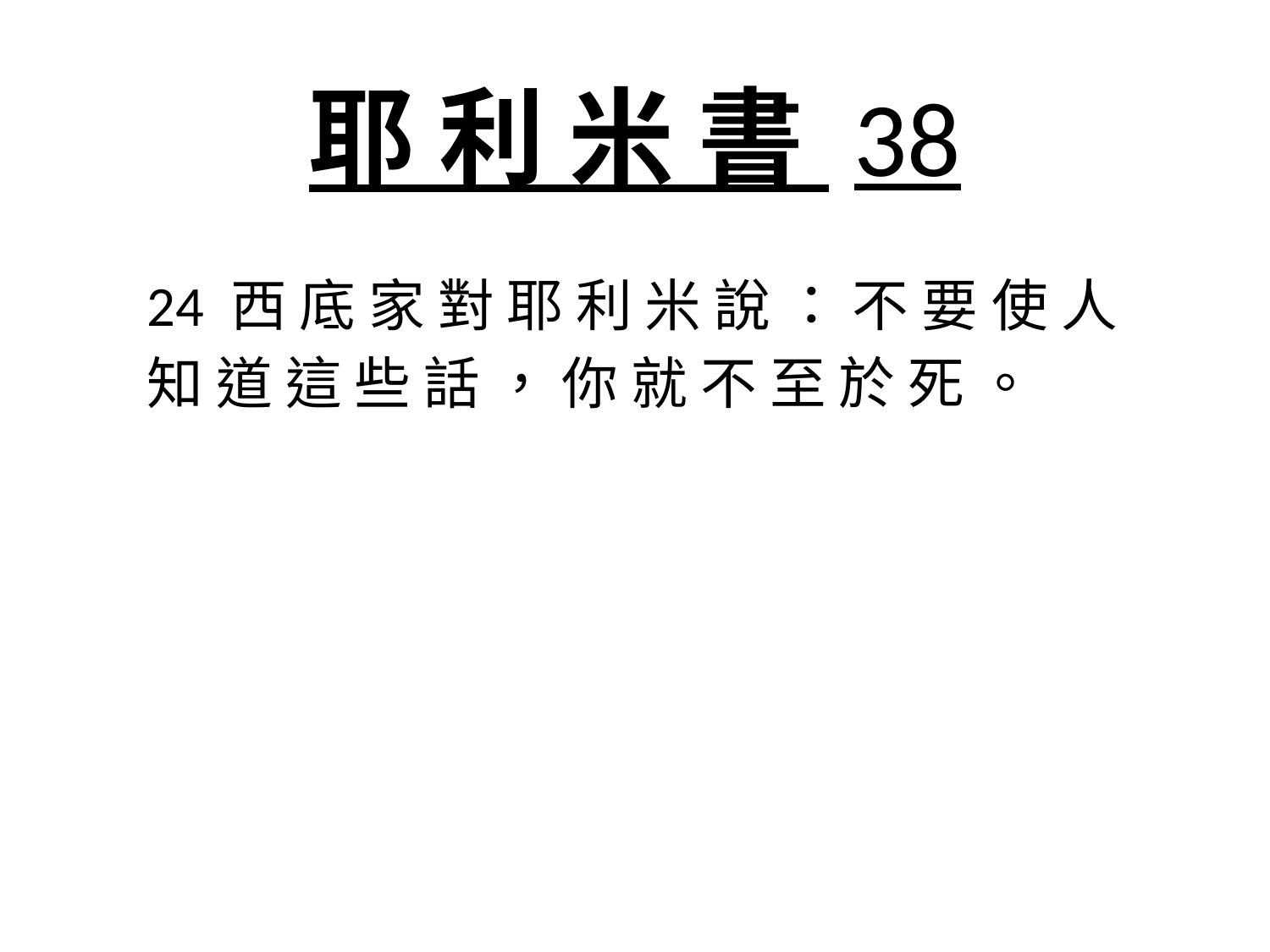

# 耶 利 米 書 38
24 西 底 家 對 耶 利 米 說 ： 不 要 使 人 知 道 這 些 話 ， 你 就 不 至 於 死 。